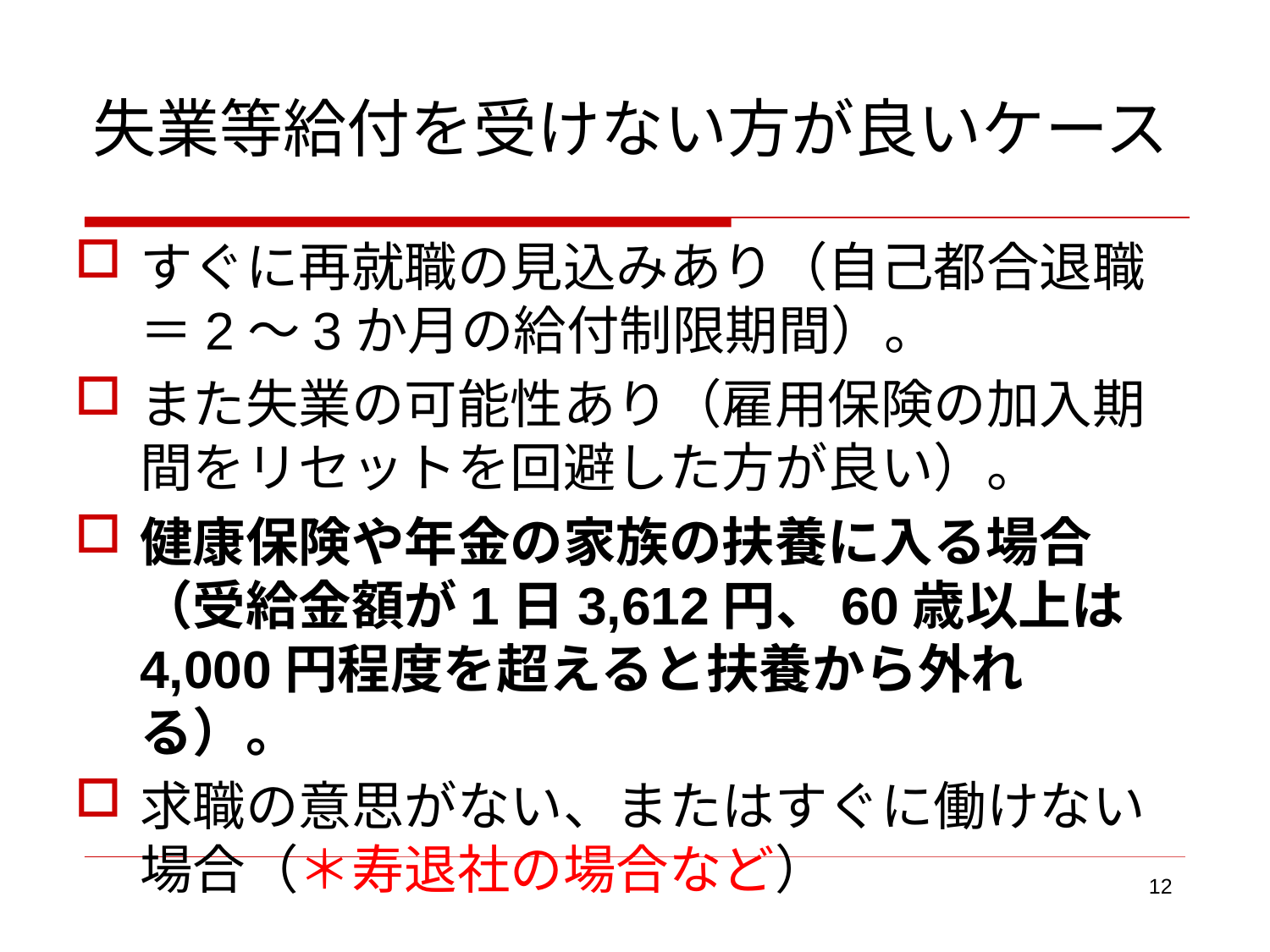

# 失業等給付を受けない方が良いケース
すぐに再就職の見込みあり（自己都合退職＝2〜3か月の給付制限期間）。
また失業の可能性あり（雇用保険の加入期間をリセットを回避した方が良い）。
健康保険や年金の家族の扶養に入る場合（受給金額が1日3,612円、60歳以上は4,000円程度を超えると扶養から外れる）。
求職の意思がない、またはすぐに働けない場合（＊寿退社の場合など）
12